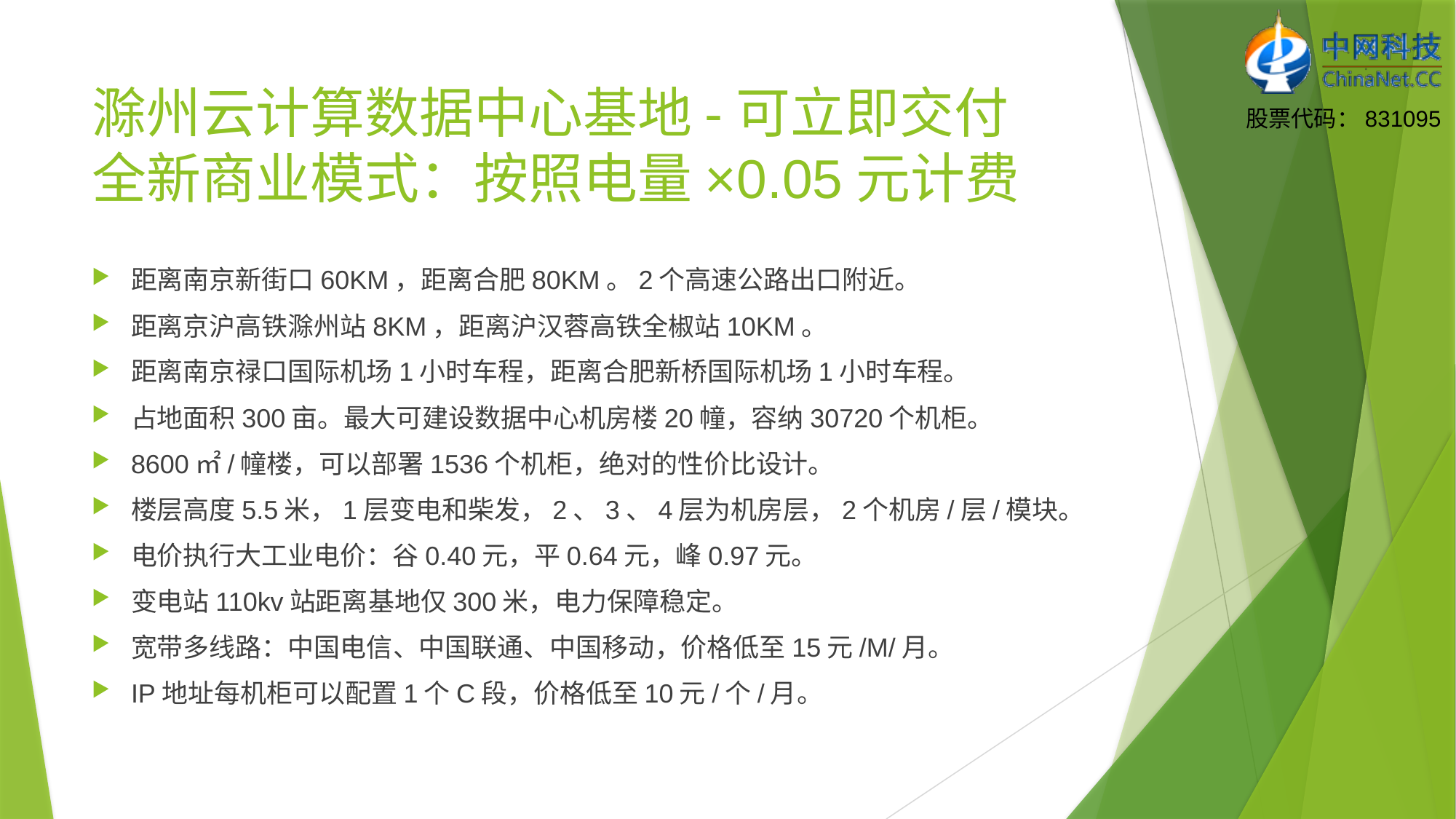

# 滁州云计算数据中心基地-可立即交付 全新商业模式：按照电量×0.05元计费
距离南京新街口60KM，距离合肥80KM。2个高速公路出口附近。
距离京沪高铁滁州站8KM，距离沪汉蓉高铁全椒站10KM。
距离南京禄口国际机场1小时车程，距离合肥新桥国际机场1小时车程。
占地面积300亩。最大可建设数据中心机房楼20幢，容纳30720个机柜。
8600㎡/幢楼，可以部署1536个机柜，绝对的性价比设计。
楼层高度5.5米，1层变电和柴发，2、3、4层为机房层，2个机房/层/模块。
电价执行大工业电价：谷0.40元，平0.64元，峰0.97元。
变电站110kv站距离基地仅300米，电力保障稳定。
宽带多线路：中国电信、中国联通、中国移动，价格低至15元/M/月。
IP地址每机柜可以配置1个C段，价格低至10元/个/月。